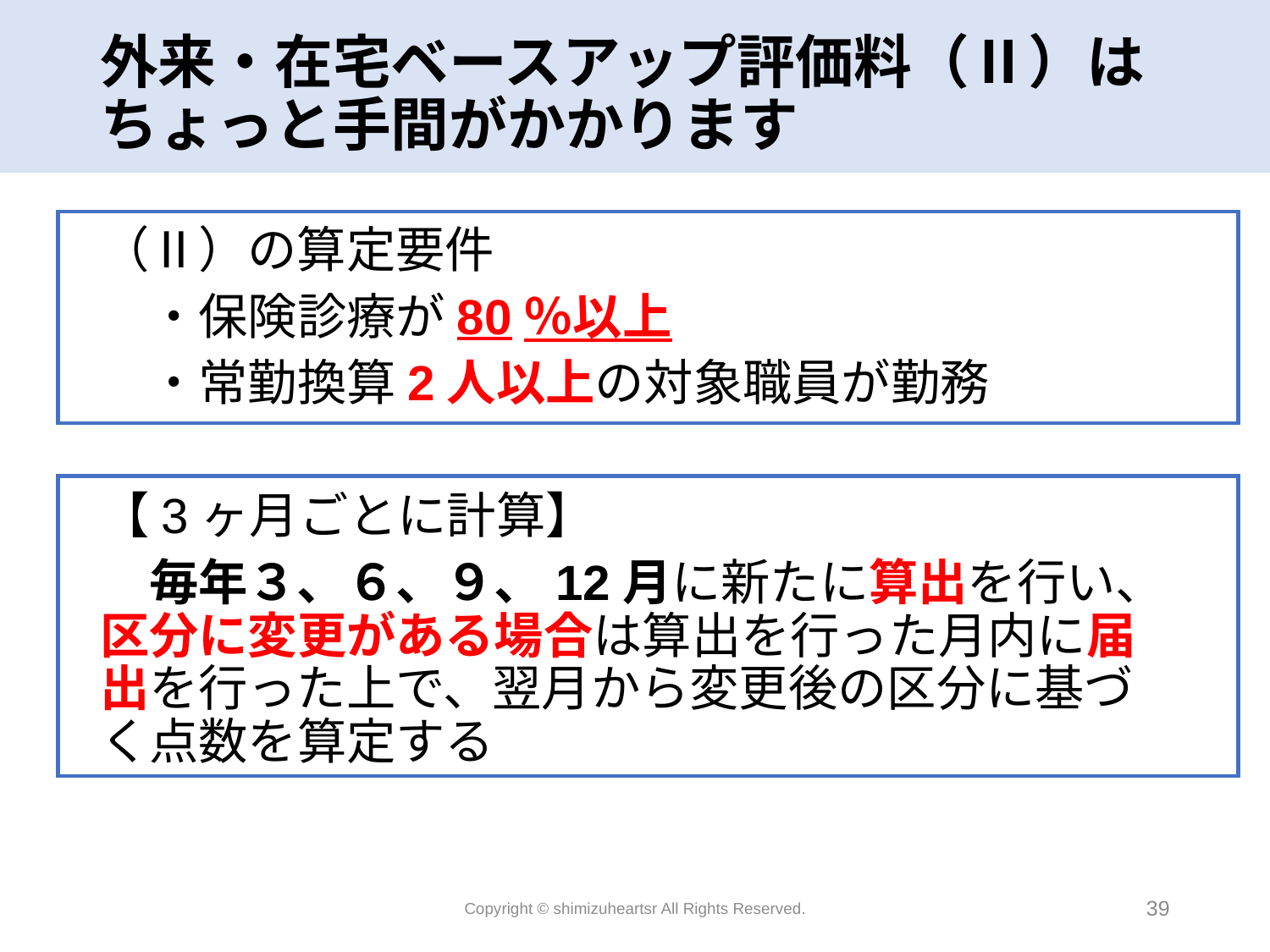

# 外来・在宅ベースアップ評価料（Ⅱ）は ちょっと手間がかかります

（Ⅱ）の算定要件
　・保険診療が80％以上
　・常勤換算2人以上の対象職員が勤務

【3ヶ月ごとに計算】
　毎年３、６、９、12月に新たに算出を行い、区分に変更がある場合は算出を行った月内に届出を行った上で、翌月から変更後の区分に基づく点数を算定する

Copyright © shimizuheartsr All Rights Reserved.
39